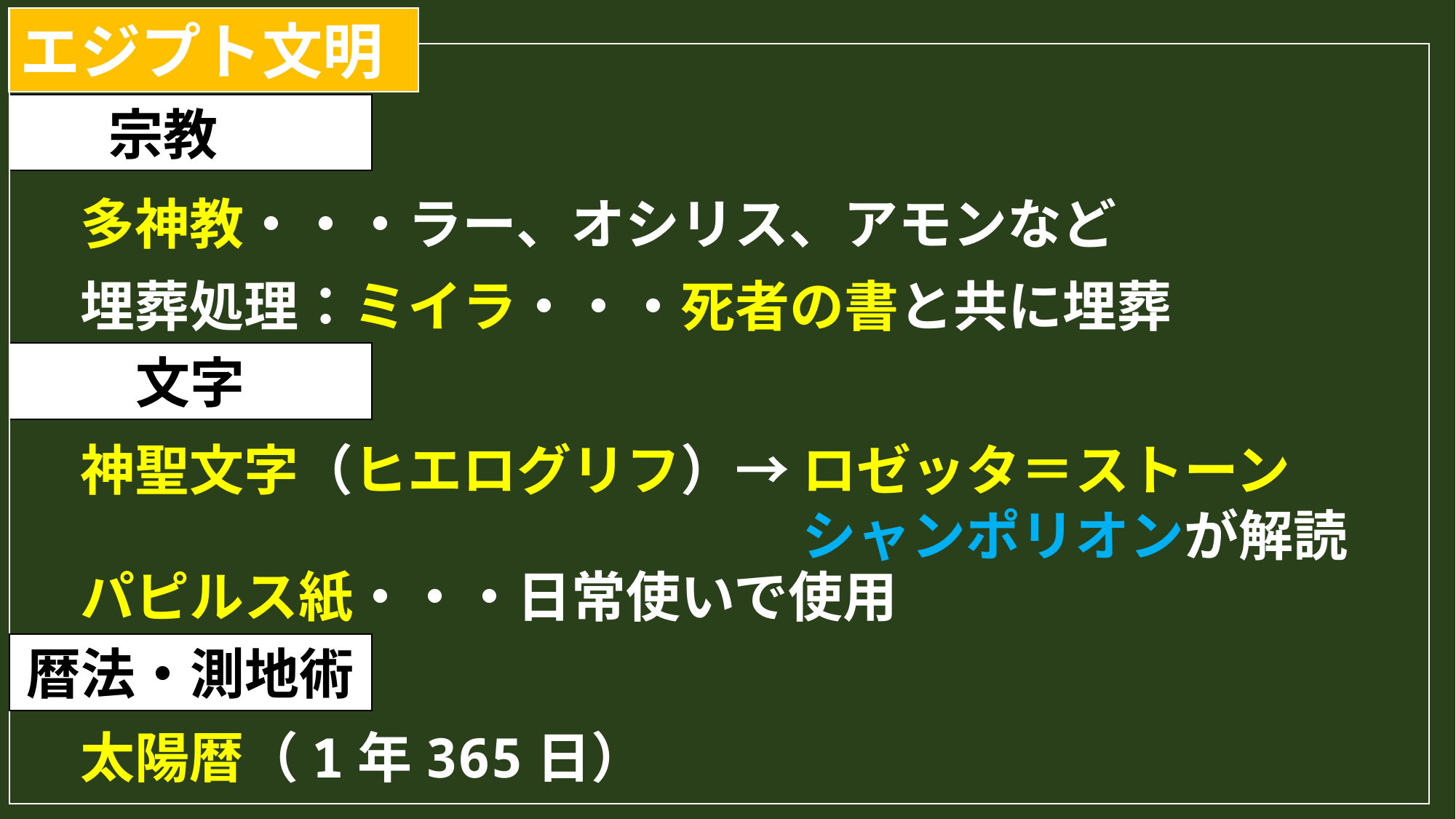

エジプト文明

宗教
多神教・・・ラー、オシリス、アモンなど
埋葬処理：ミイラ・・・死者の書と共に埋葬
文字
神聖文字（ヒエログリフ）→ ロゼッタ＝ストーン
　　　　　　　　　　　　　 シャンポリオンが解読
パピルス紙・・・日常使いで使用
暦法・測地術
太陽暦（1年365日）